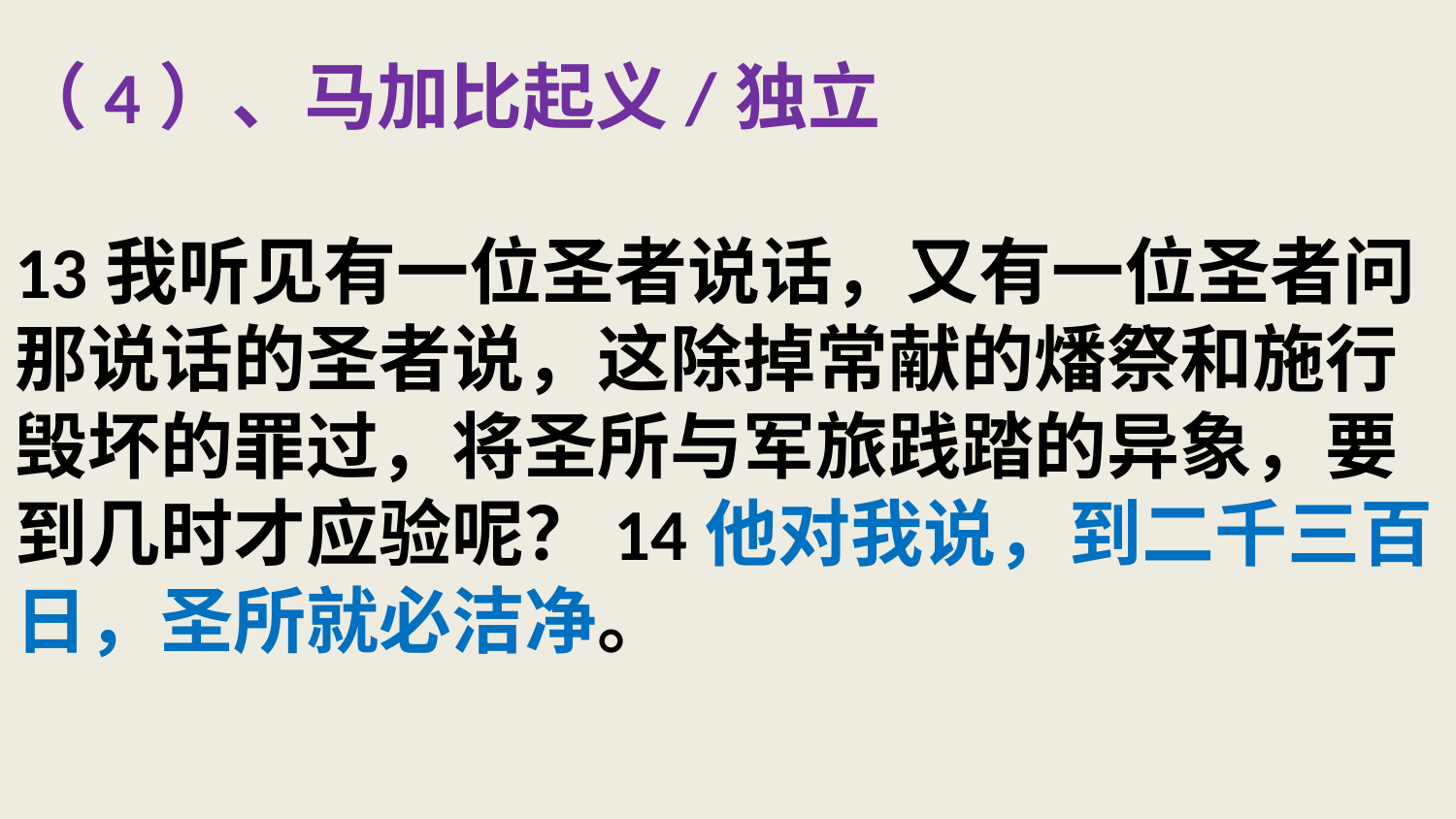

# （4）、马加比起义/独立 13我听见有一位圣者说话，又有一位圣者问那说话的圣者说，这除掉常献的燔祭和施行毁坏的罪过，将圣所与军旅践踏的异象，要到几时才应验呢？14他对我说，到二千三百日，圣所就必洁净。